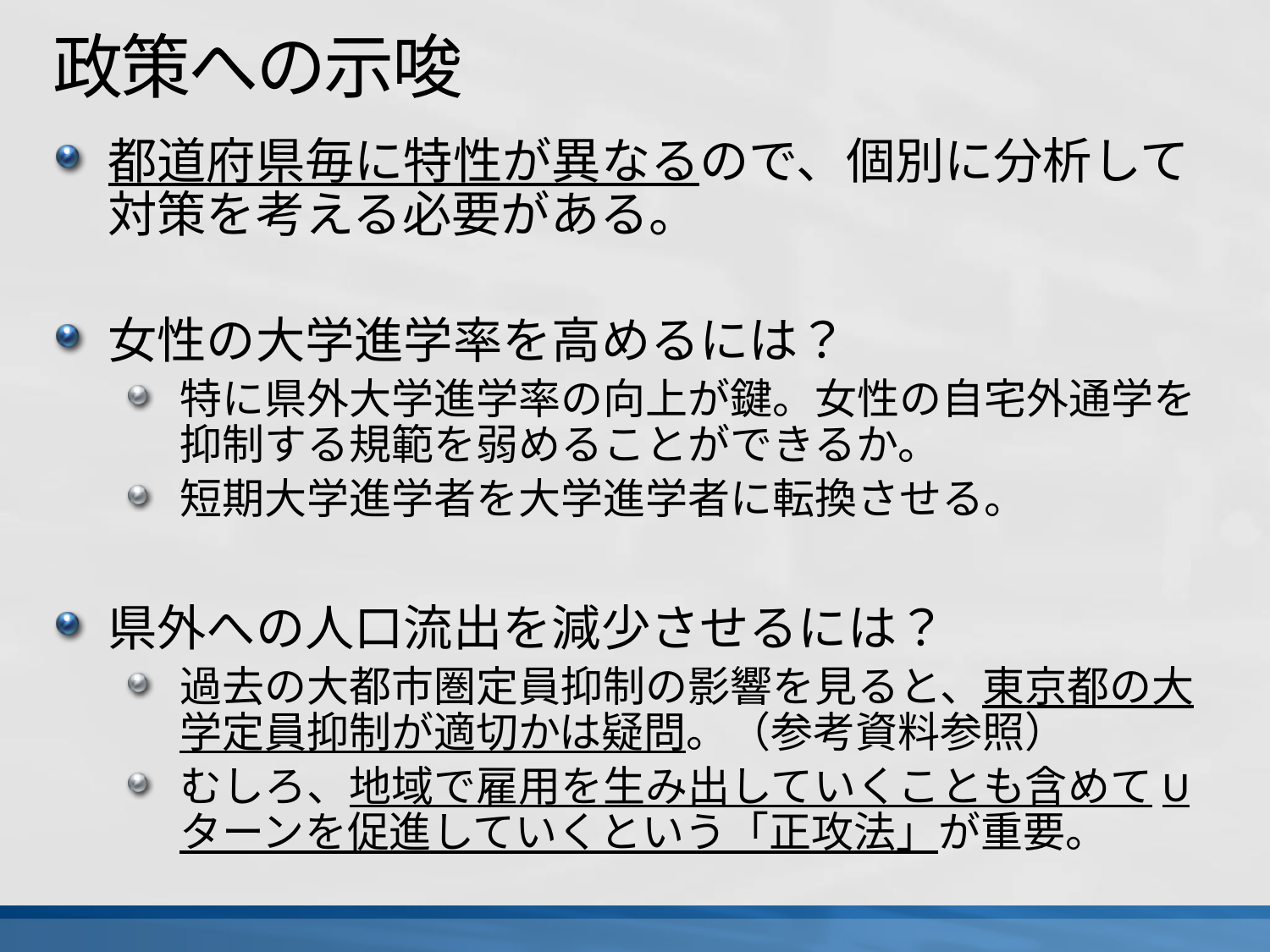

# 政策への示唆
都道府県毎に特性が異なるので、個別に分析して対策を考える必要がある。

女性の大学進学率を高めるには？
特に県外大学進学率の向上が鍵。女性の自宅外通学を抑制する規範を弱めることができるか。
短期大学進学者を大学進学者に転換させる。

県外への人口流出を減少させるには？
過去の大都市圏定員抑制の影響を見ると、東京都の大学定員抑制が適切かは疑問。（参考資料参照）
むしろ、地域で雇用を生み出していくことも含めてUターンを促進していくという「正攻法」が重要。